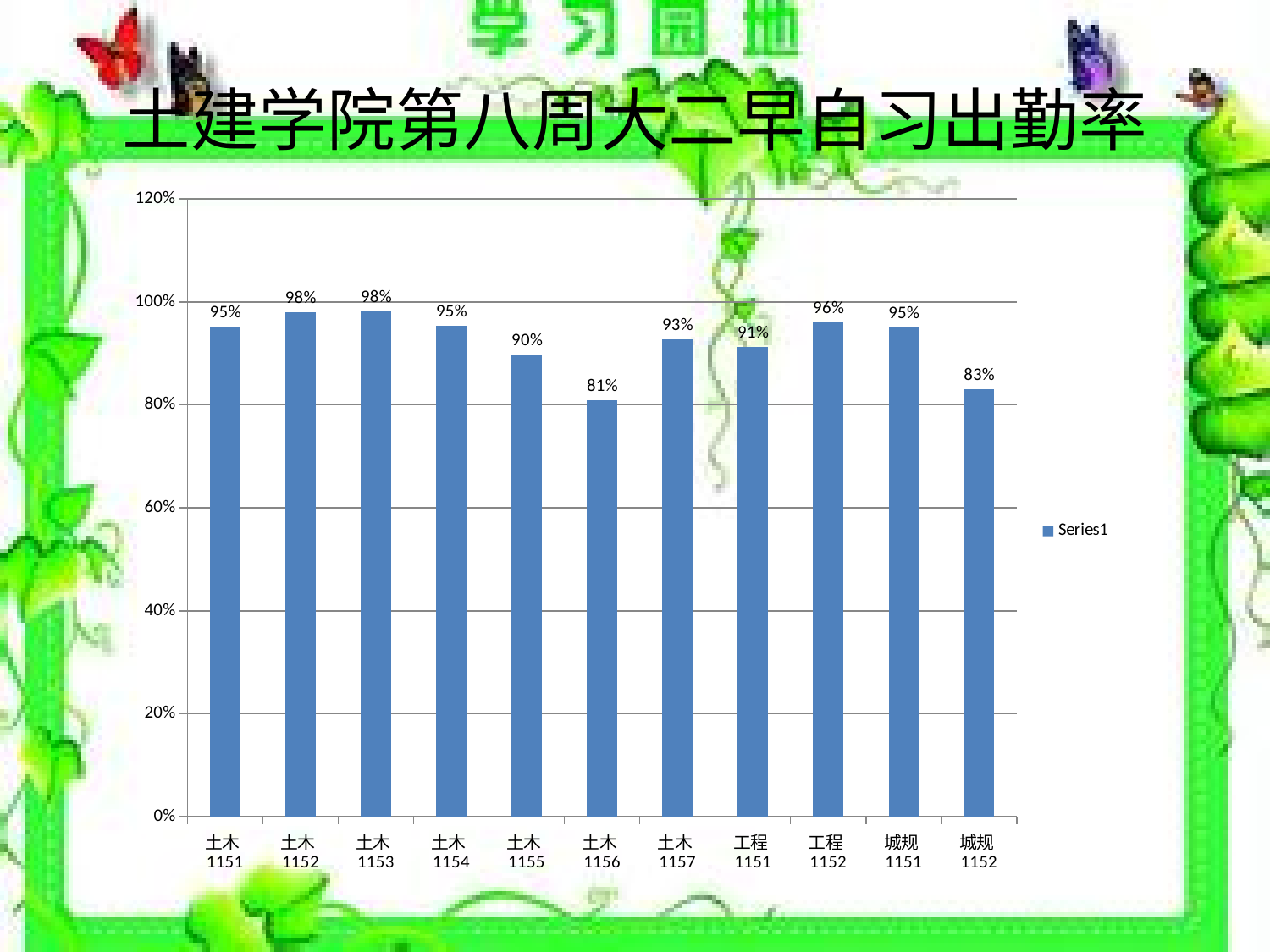

# 土建学院第八周大二早自习出勤率

### Chart

| Category |
|---|

### Chart

| Category |  |
|---|---|
| 土木1151 | 0.9517241379310345 |
| 土木1152 | 0.98 |
| 土木1153 | 0.98125 |
| 土木1154 | 0.9529411764705882 |
| 土木1155 | 0.896969696969697 |
| 土木1156 | 0.8083333333333333 |
| 土木1157 | 0.9266666666666666 |
| 工程1151 | 0.9121951219512195 |
| 工程1152 | 0.96 |
| 城规1151 | 0.95 |
| 城规1152 | 0.83 |

### Chart

| Category |
|---|